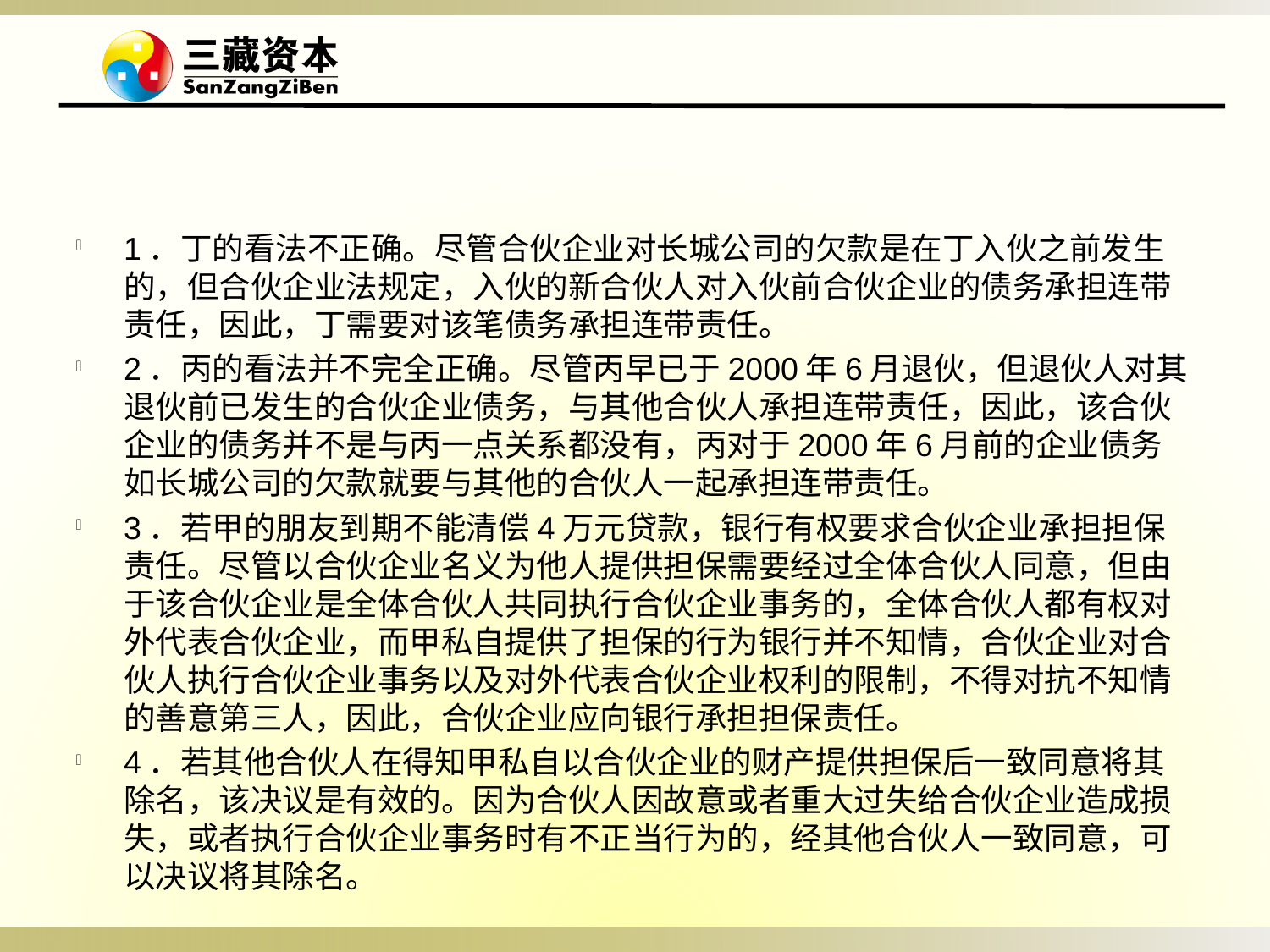

1．丁的看法不正确。尽管合伙企业对长城公司的欠款是在丁入伙之前发生的，但合伙企业法规定，入伙的新合伙人对入伙前合伙企业的债务承担连带责任，因此，丁需要对该笔债务承担连带责任。
2．丙的看法并不完全正确。尽管丙早已于2000年6月退伙，但退伙人对其退伙前已发生的合伙企业债务，与其他合伙人承担连带责任，因此，该合伙企业的债务并不是与丙一点关系都没有，丙对于2000年6月前的企业债务如长城公司的欠款就要与其他的合伙人一起承担连带责任。
3．若甲的朋友到期不能清偿4万元贷款，银行有权要求合伙企业承担担保责任。尽管以合伙企业名义为他人提供担保需要经过全体合伙人同意，但由于该合伙企业是全体合伙人共同执行合伙企业事务的，全体合伙人都有权对外代表合伙企业，而甲私自提供了担保的行为银行并不知情，合伙企业对合伙人执行合伙企业事务以及对外代表合伙企业权利的限制，不得对抗不知情的善意第三人，因此，合伙企业应向银行承担担保责任。
4．若其他合伙人在得知甲私自以合伙企业的财产提供担保后一致同意将其除名，该决议是有效的。因为合伙人因故意或者重大过失给合伙企业造成损失，或者执行合伙企业事务时有不正当行为的，经其他合伙人一致同意，可以决议将其除名。